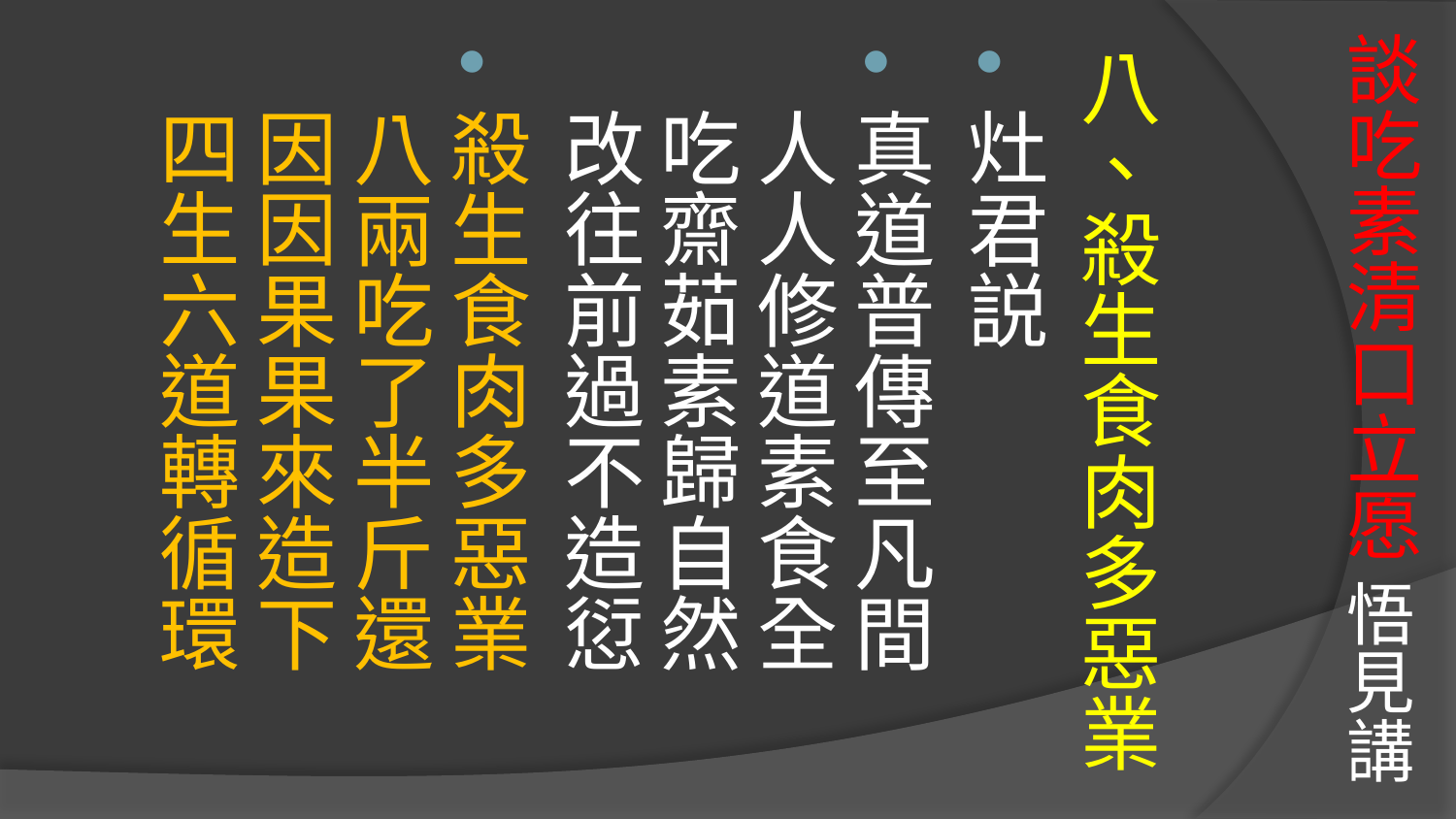

# 談吃素清口立愿 悟見講
八、殺生食肉多惡業
灶君説
真道普傳至凡間　人人修道素食全
吃齋茹素歸自然　改往前過不造愆
殺生食肉多惡業　八兩吃了半斤還
因因果果來造下　四生六道轉循環